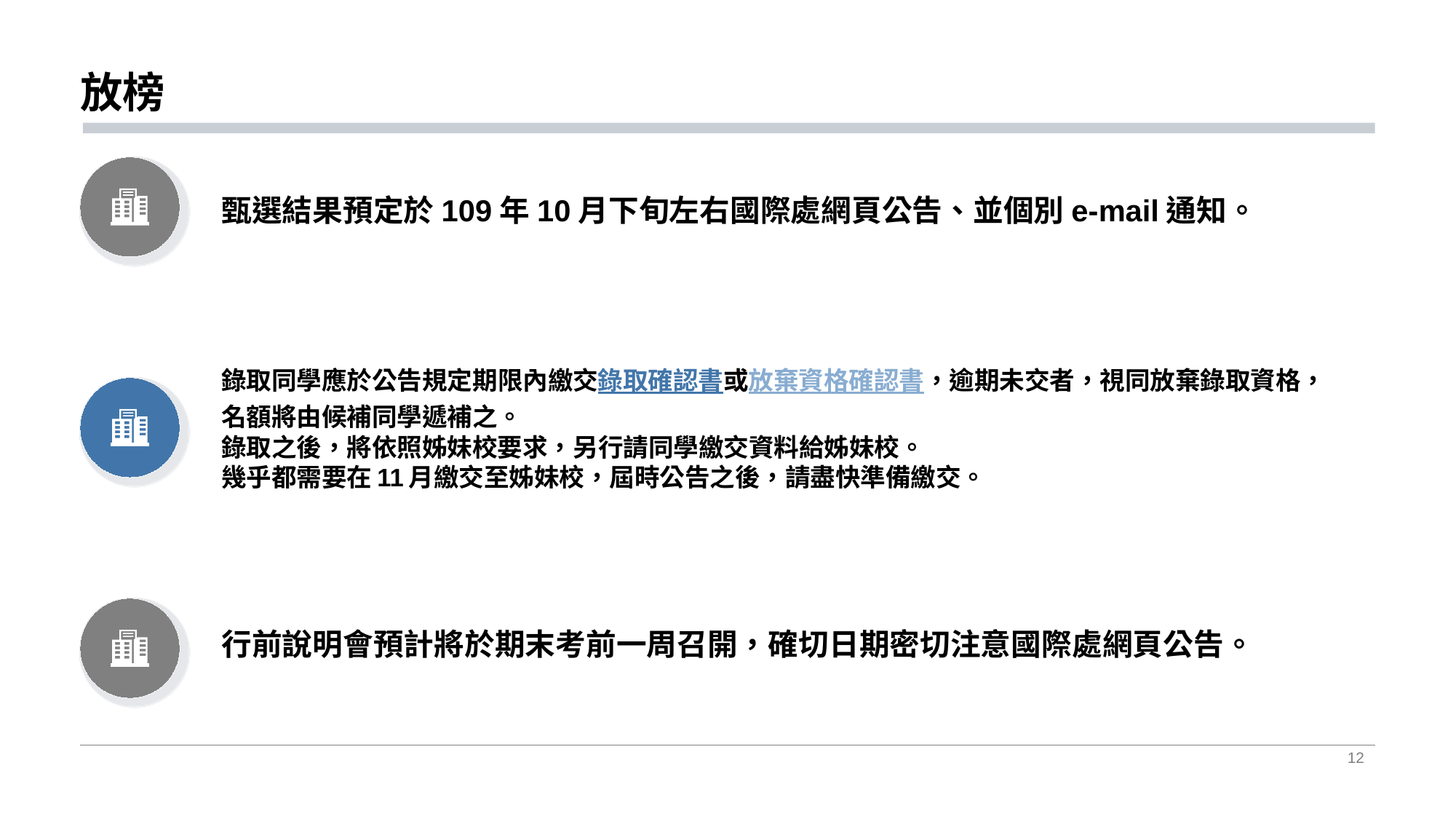

# 放榜

甄選結果預定於109年10月下旬左右國際處網頁公告、並個別e-mail通知。
錄取同學應於公告規定期限內繳交錄取確認書或放棄資格確認書，逾期未交者，視同放棄錄取資格，名額將由候補同學遞補之。
錄取之後，將依照姊妹校要求，另行請同學繳交資料給姊妹校。
幾乎都需要在11月繳交至姊妹校，屆時公告之後，請盡快準備繳交。

行前說明會預計將於期末考前一周召開，確切日期密切注意國際處網頁公告。

12